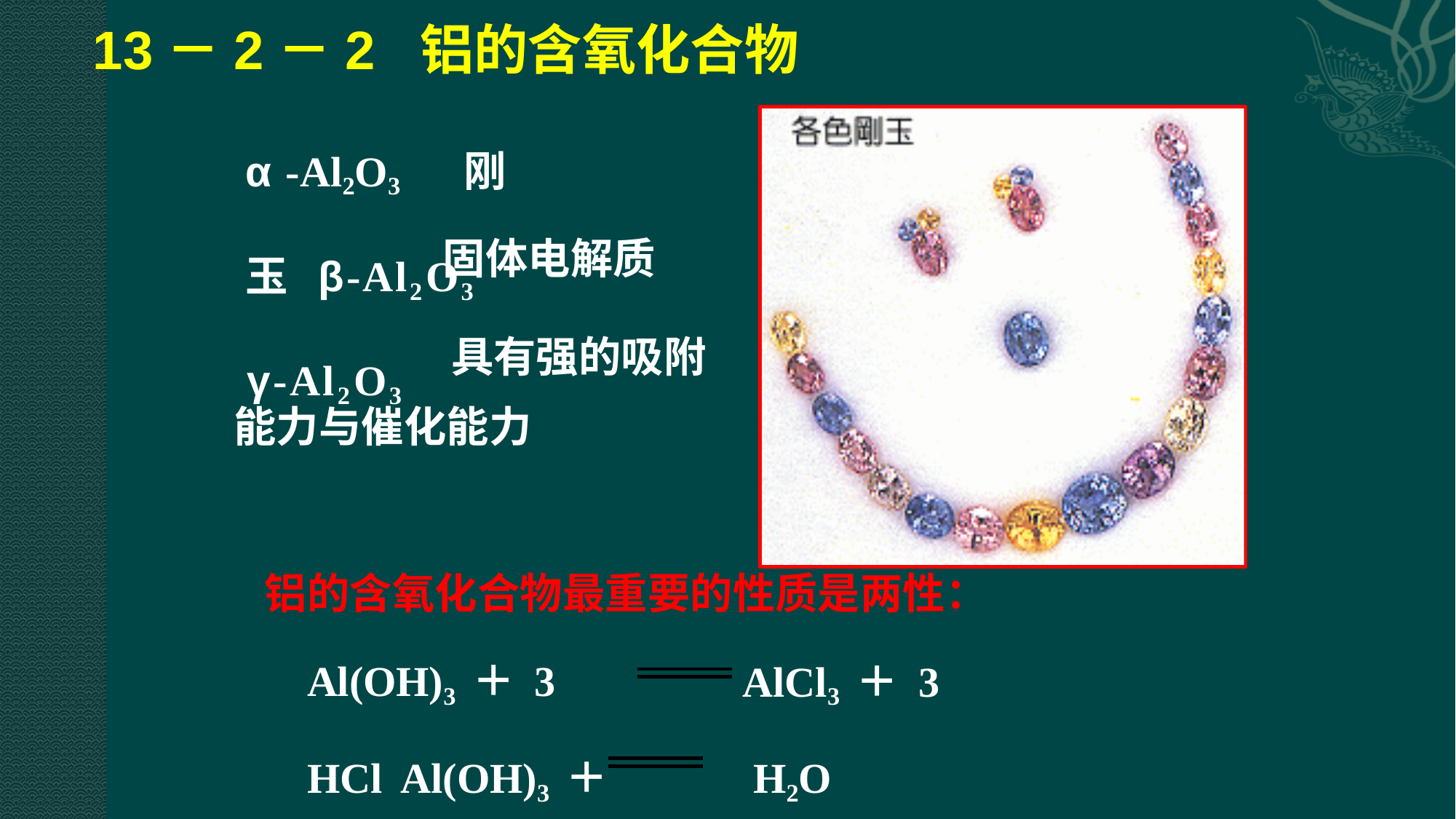

# 13－2－2	铝的含氧化合物
α-Al2O3	刚玉  β-Al2O3
γ-Al2O3

固体电解质
具有强的吸附
能力与催化能力
铝的含氧化合物最重要的性质是两性：
AlCl3 ＋ 3 H2O  NaAl(OH)4
Al(OH)3 ＋ 3 HCl  Al(OH)3 ＋ NaOH